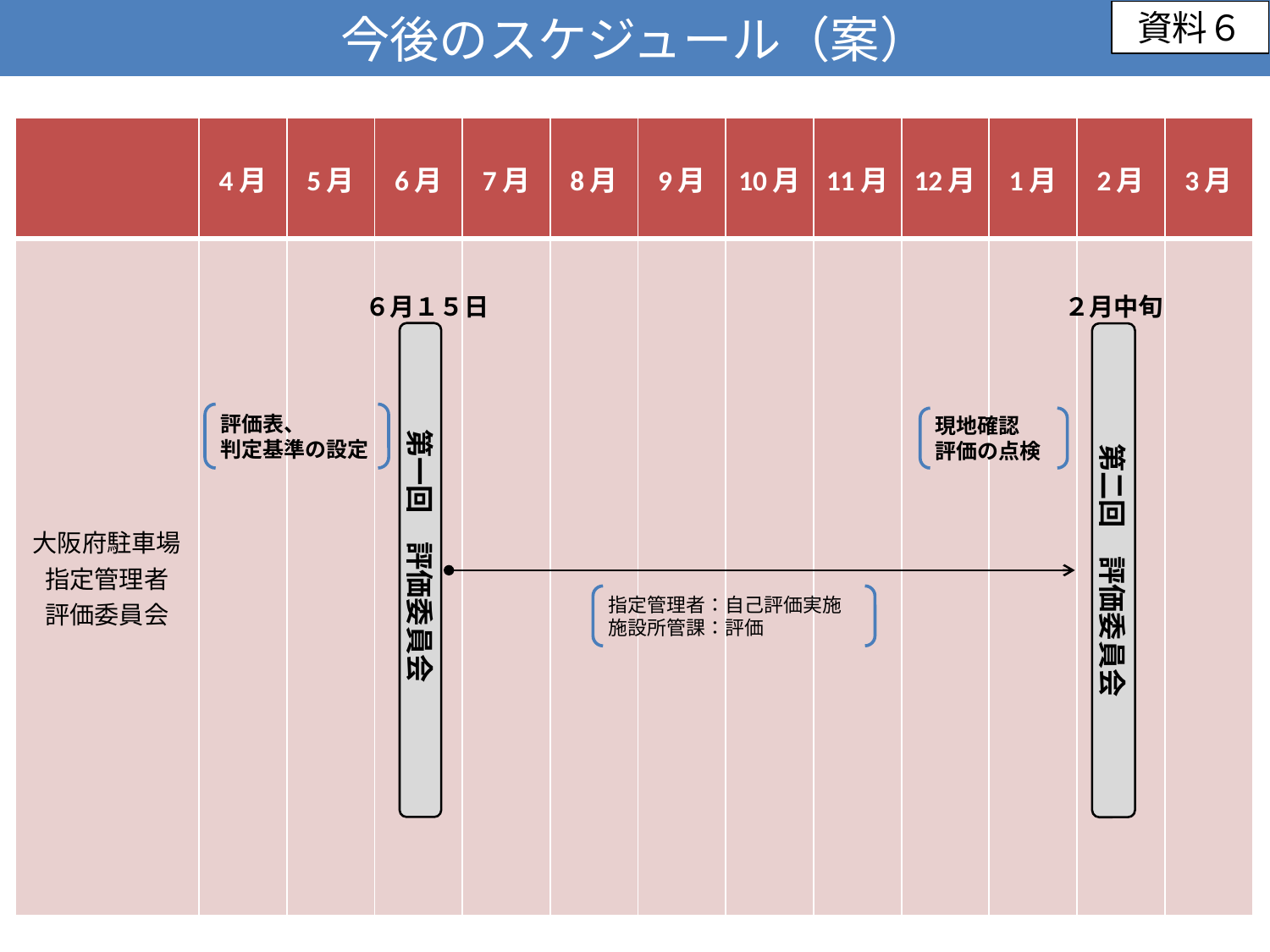

# 今後のスケジュール（案）
資料６
|  | 4月 | 5月 | 6月 | 7月 | 8月 | 9月 | 10月 | 11月 | 12月 | 1月 | 2月 | 3月 |
| --- | --- | --- | --- | --- | --- | --- | --- | --- | --- | --- | --- | --- |
| 大阪府駐車場指定管理者 評価委員会 |  |  |  |  |  |  |  |  |  |  |  |  |
２月中旬
６月１５日

第一回　評価委員会
第二回　評価委員会
評価表、
判定基準の設定
現地確認
評価の点検

指定管理者：自己評価実施
施設所管課：評価